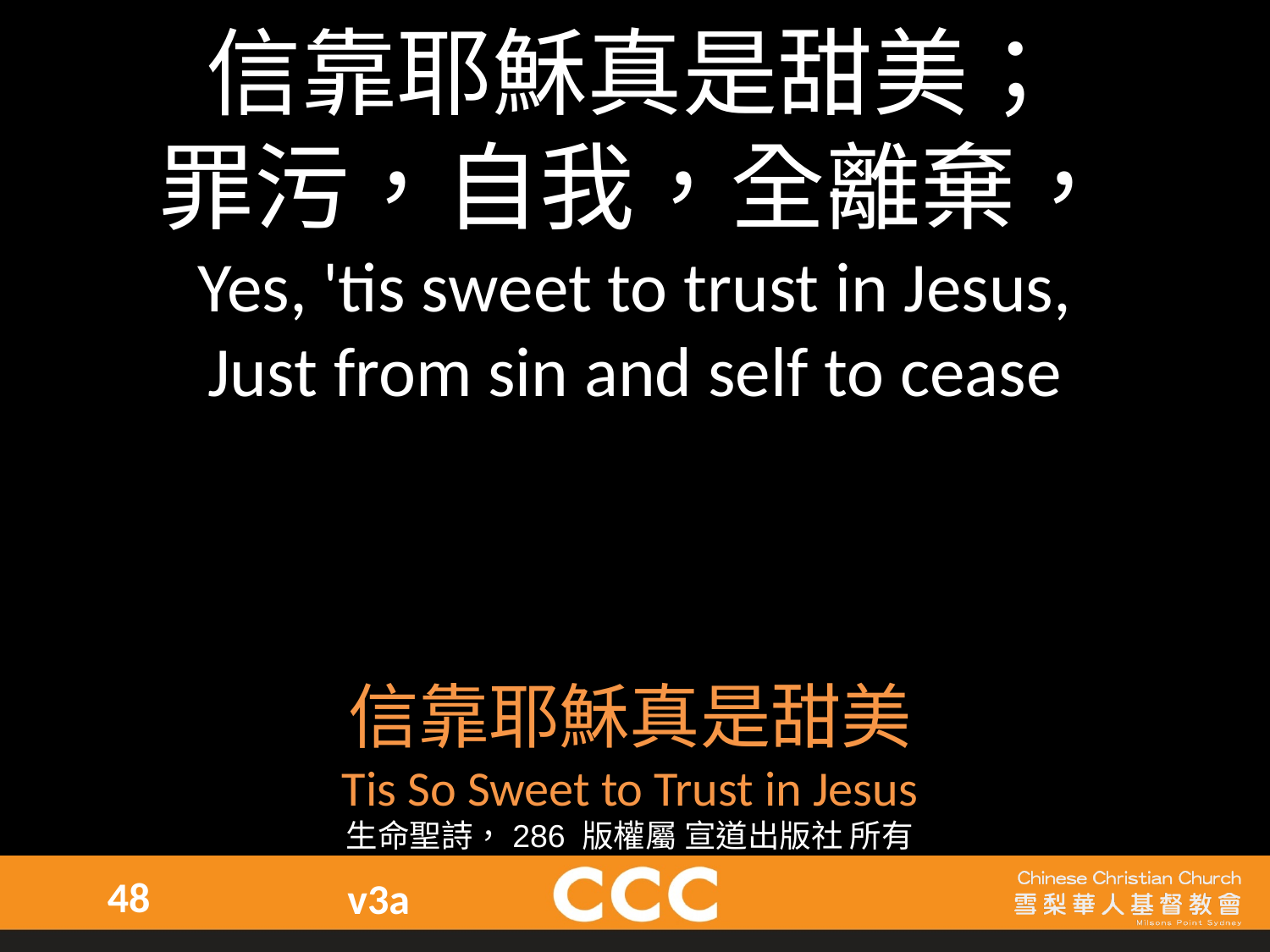

信靠耶穌真是甜美；
罪污，自我，全離棄，
Yes, 'tis sweet to trust in Jesus,
Just from sin and self to cease
信靠耶穌真是甜美
Tis So Sweet to Trust in Jesus
生命聖詩，286 版權屬 宣道出版社 所有
48
v3a